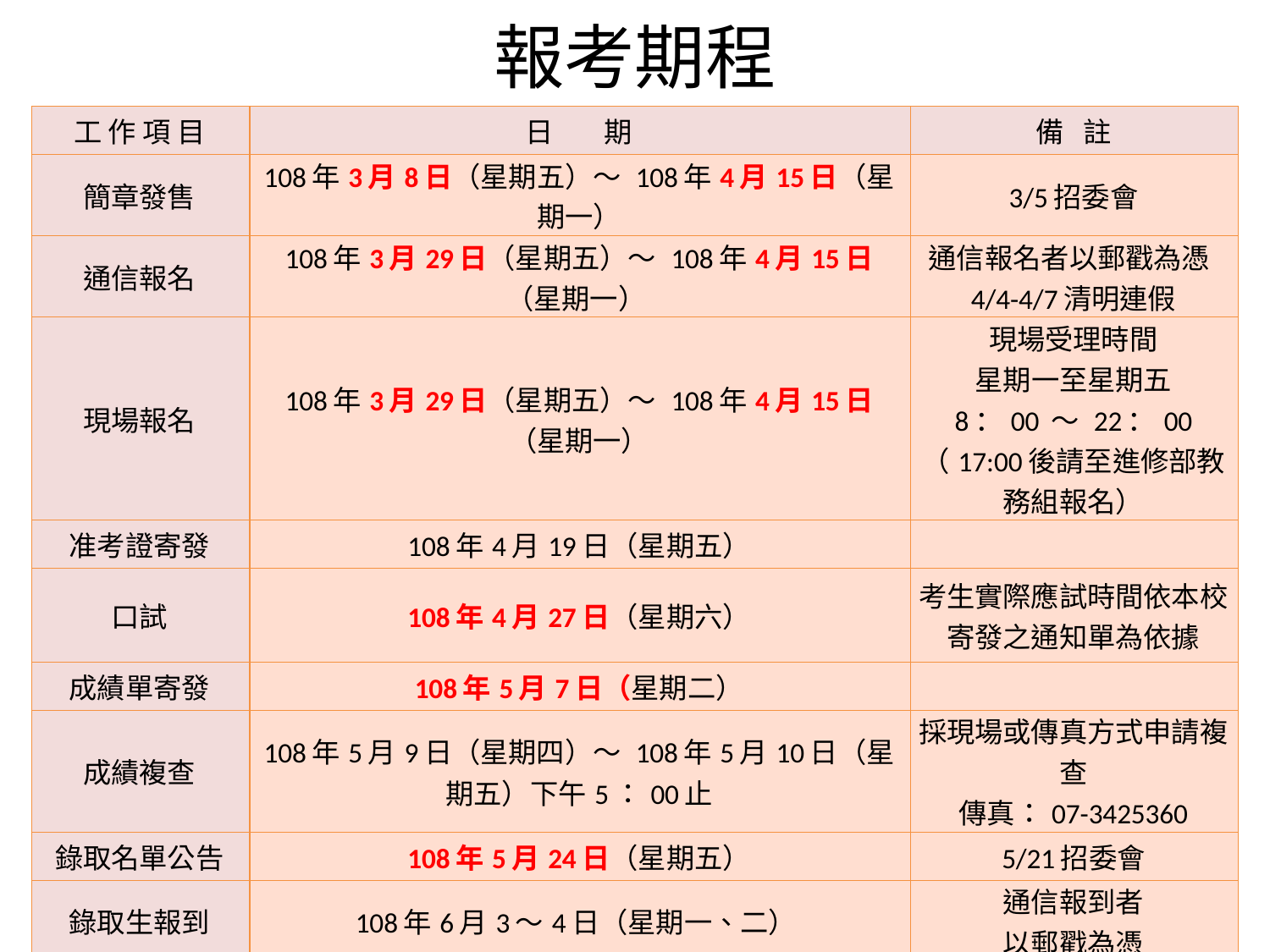

# 報考期程
| 工 作 項 目 | 日 期 | 備 註 |
| --- | --- | --- |
| 簡章發售 | 108年3月8日（星期五）～ 108年4月15日（星期一） | 3/5招委會 |
| 通信報名 | 108年3月29日（星期五）～ 108年4月15日（星期一） | 通信報名者以郵戳為憑4/4-4/7清明連假 |
| 現場報名 | 108年3月29日（星期五）～ 108年4月15日（星期一） | 現場受理時間 星期一至星期五 8：00 ～ 22：00 （17:00後請至進修部教務組報名） |
| 准考證寄發 | 108年4月19日（星期五） |  |
| 口試 | 108年4月27日（星期六） | 考生實際應試時間依本校寄發之通知單為依據 |
| 成績單寄發 | 108年5月7日（星期二） |  |
| 成績複查 | 108年5月9日（星期四）～ 108年5月10日（星期五）下午5：00止 | 採現場或傳真方式申請複查 傳真：07-3425360 |
| 錄取名單公告 | 108年5月24日（星期五） | 5/21招委會 |
| 錄取生報到 | 108年6月3～4日（星期一、二） | 通信報到者 以郵戳為憑 |
| 備取生開始遞補 | 108年6月6日（星期四） | 6/7端午節 |